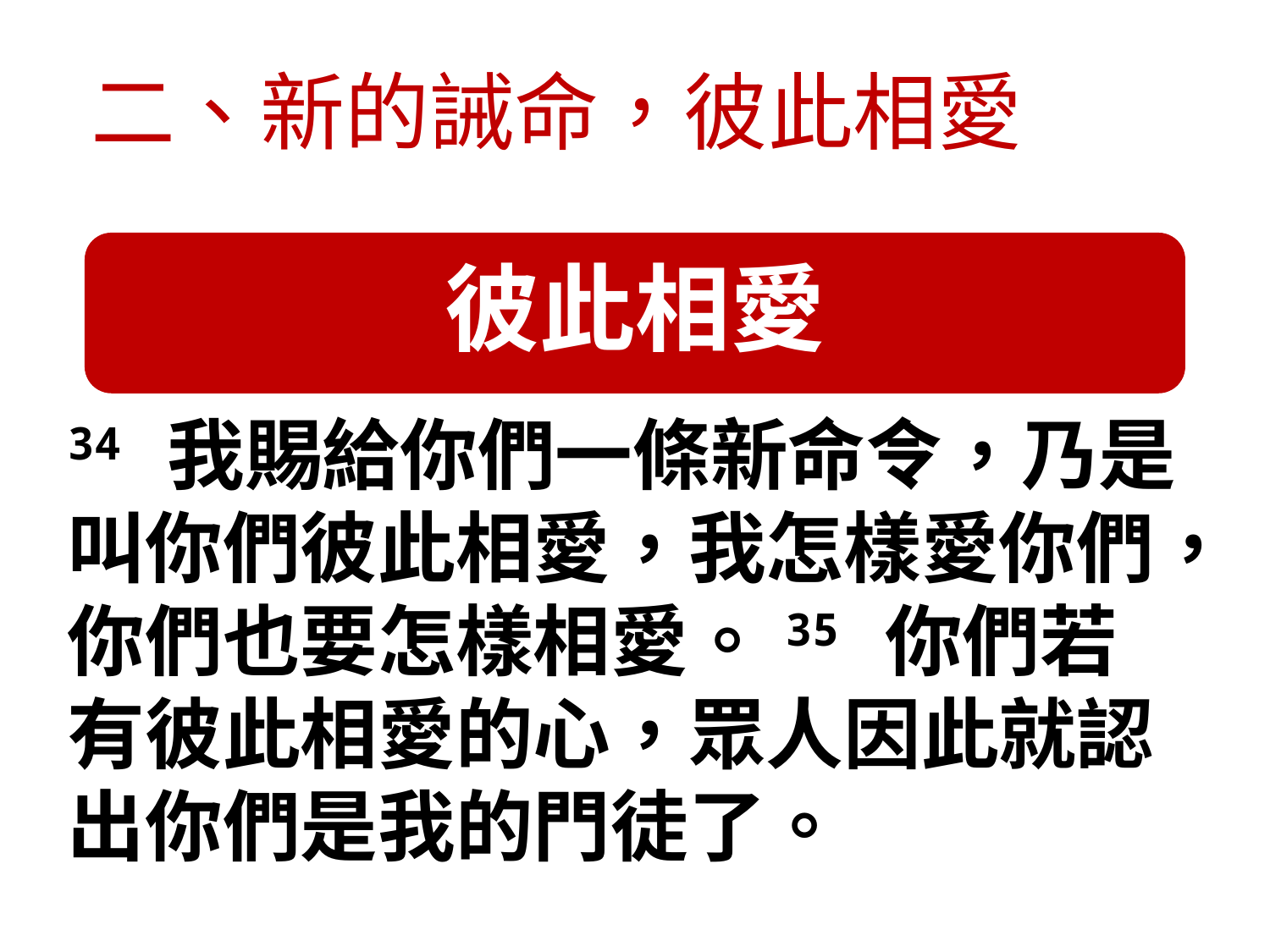

二、新的誡命，彼此相愛

彼此相愛

34 我賜給你們一條新命令，乃是叫你們彼此相愛，我怎樣愛你們，你們也要怎樣相愛。35 你們若有彼此相愛的心，眾人因此就認出你們是我的門徒了。